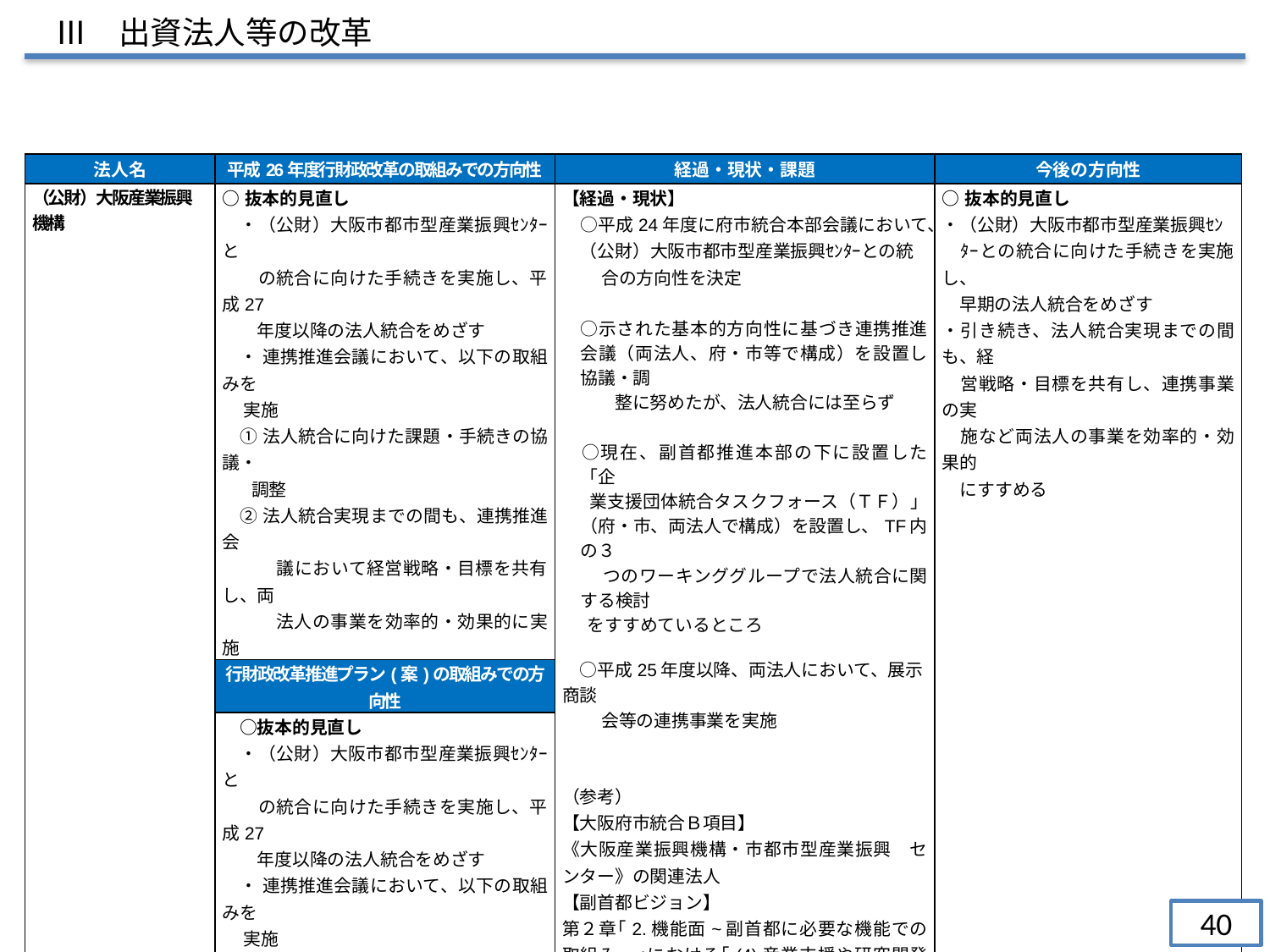

Ⅲ　出資法人等の改革
| 法人名 | 平成26年度行財政改革の取組みでの方向性 | 経過・現状・課題 | 今後の方向性 |
| --- | --- | --- | --- |
| （公財）大阪産業振興　機構 | ○抜本的見直し 　・（公財）大阪市都市型産業振興ｾﾝﾀｰと 　　の統合に向けた手続きを実施し、平成27 　　年度以降の法人統合をめざす 　・ 連携推進会議において、以下の取組みを 実施 ①法人統合に向けた課題・手続きの協議・ 調整 ②法人統合実現までの間も、連携推進会 　　　議において経営戦略・目標を共有し、両 　　　法人の事業を効率的・効果的に実施 | 【経過・現状】 　○平成24年度に府市統合本部会議において、 　（公財）大阪市都市型産業振興ｾﾝﾀｰとの統 　 　合の方向性を決定 　　 　○示された基本的方向性に基づき連携推進会議（両法人、府・市等で構成）を設置し協議・調 　　　整に努めたが、法人統合には至らず 　○現在、副首都推進本部の下に設置した「企 業支援団体統合タスクフォース（ＴＦ）」（府・市、両法人で構成）を設置し、TF内の３ 　　 つのワーキンググループで法人統合に関する検討 をすすめているところ 　○平成25年度以降、両法人において、展示商談 　　 会等の連携事業を実施 （参考） 【大阪府市統合Ｂ項目】 《大阪産業振興機構・市都市型産業振興　センター》の関連法人 【副首都ビジョン】 第２章｢2.機能面~副首都に必要な機能での取組み~｣における｢(4)産業支援や研究開発の機能･体制強化｣ | ○抜本的見直し ・（公財）大阪市都市型産業振興ｾﾝ 　ﾀｰとの統合に向けた手続きを実施し、 　早期の法人統合をめざす ・引き続き、法人統合実現までの間も、経　 　営戦略・目標を共有し、連携事業の実 　施など両法人の事業を効率的・効果的 　にすすめる |
|  | 行財政改革推進プラン(案)の取組みでの方向性 |  |  |
|  | ○抜本的見直し 　・（公財）大阪市都市型産業振興ｾﾝﾀｰと 　　の統合に向けた手続きを実施し、平成27 　　年度以降の法人統合をめざす 　・ 連携推進会議において、以下の取組みを 実施 ①法人統合に向けた課題・手続きの協議・ 調整 ②法人統合実現までの間も、連携推進会 　　　議において経営戦略・目標を共有し、両 　　　法人の事業を効率的・効果的に実施 |  |  |
40